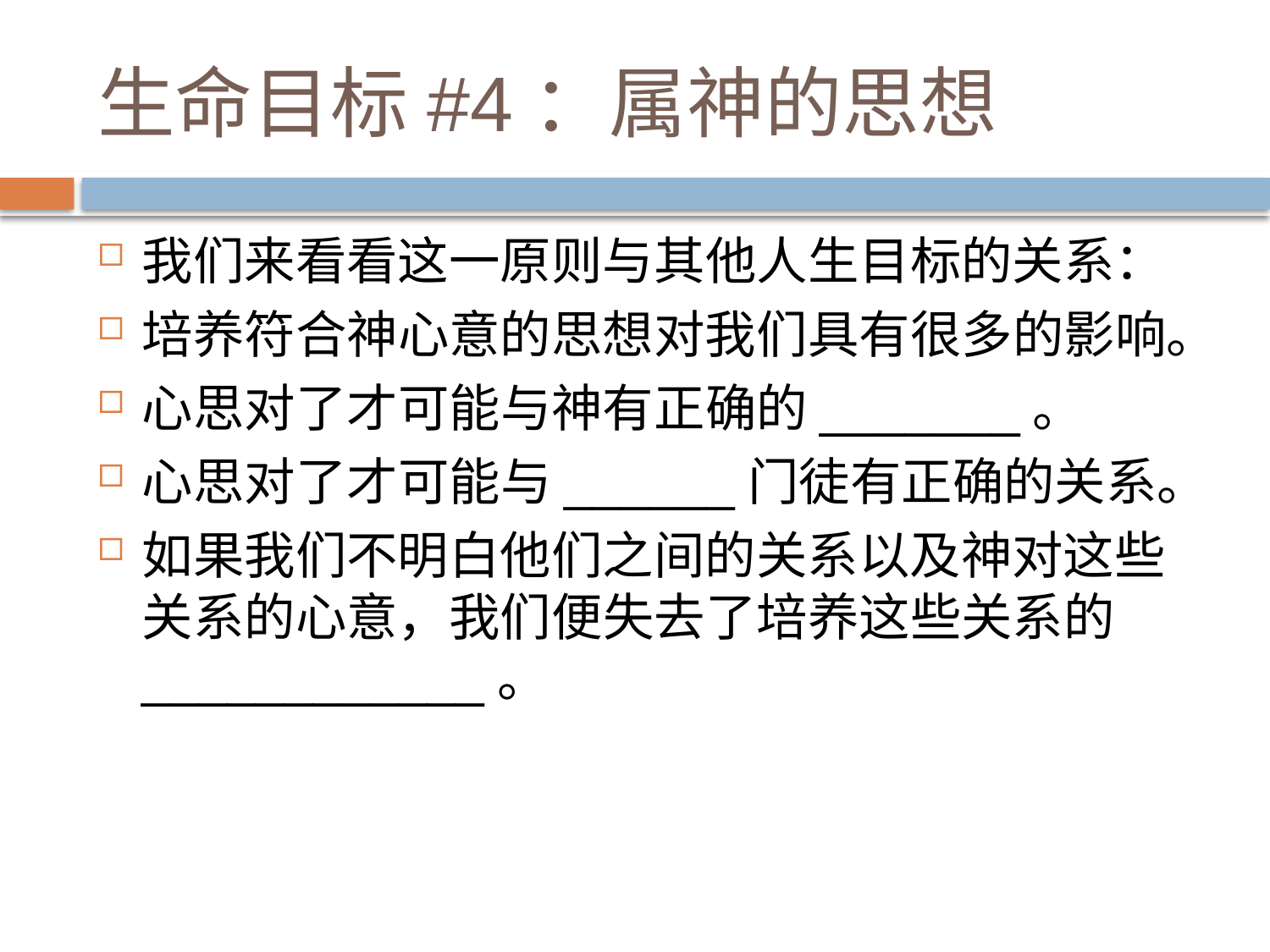

# 生命目标#4：属神的思想
我们来看看这一原则与其他人生目标的关系：
培养符合神心意的思想对我们具有很多的影响。
心思对了才可能与神有正确的_______。
心思对了才可能与______门徒有正确的关系。
如果我们不明白他们之间的关系以及神对这些关系的心意，我们便失去了培养这些关系的____________。